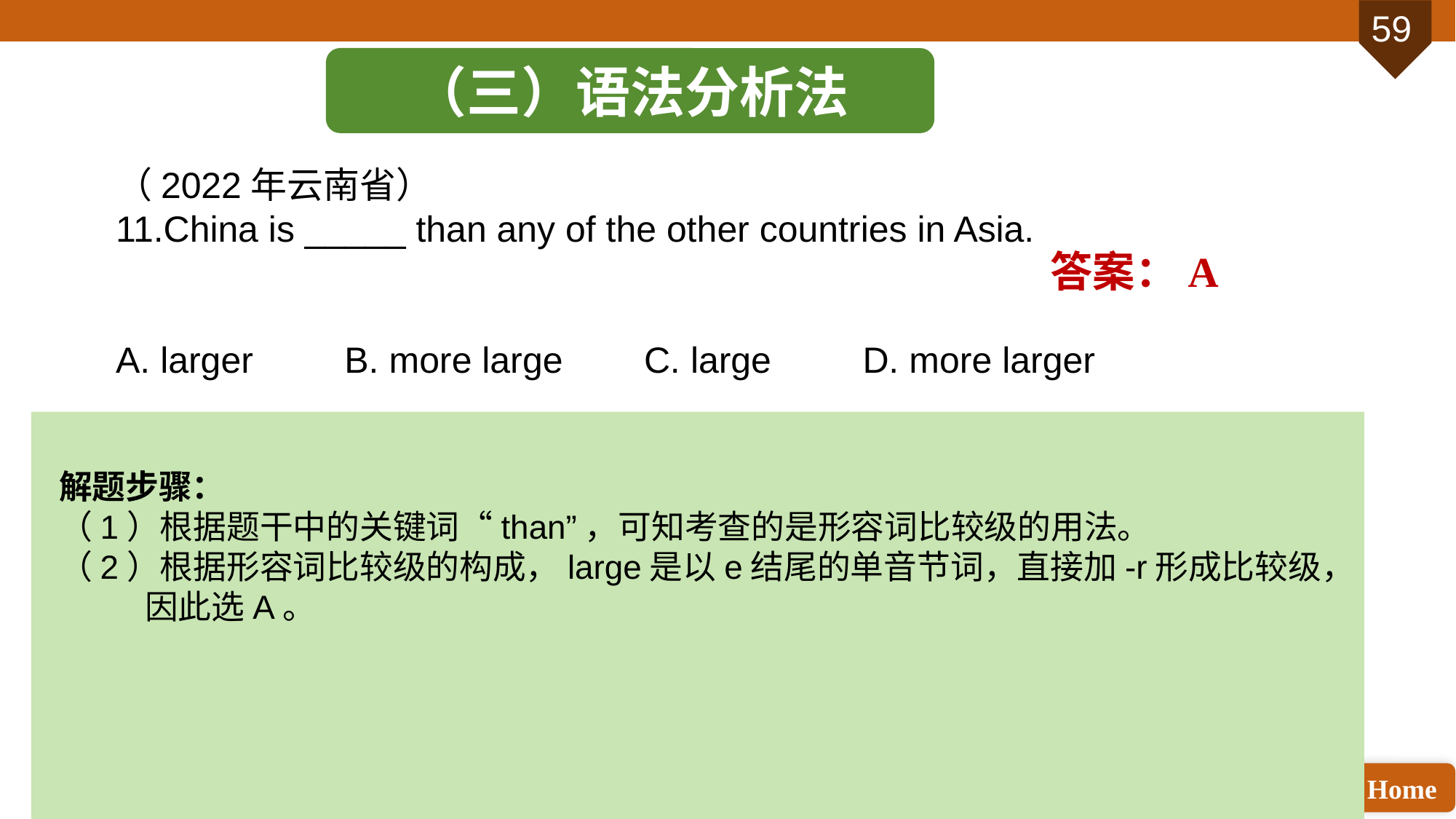

（三）语法分析法
（2022年云南省）
11.China is _____ than any of the other countries in Asia.

A. larger         B. more large        C. large         D. more larger
 答案：A

解题步骤：
（1）根据题干中的关键词“than”，可知考查的是形容词比较级的用法。
（2）根据形容词比较级的构成，large是以e结尾的单音节词，直接加-r形成比较级，因此选A。